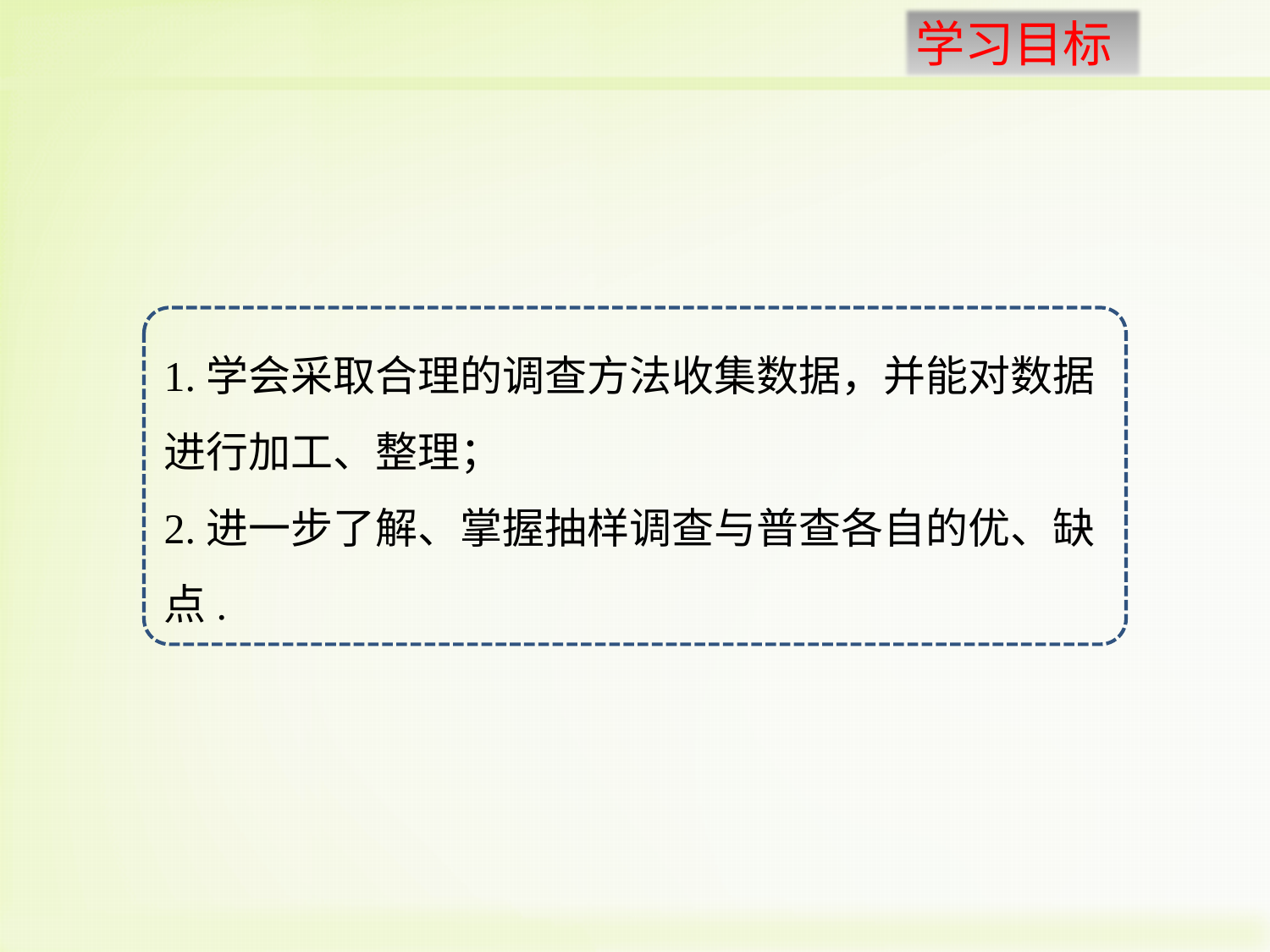

1.学会采取合理的调查方法收集数据，并能对数据进行加工、整理；
2.进一步了解、掌握抽样调查与普查各自的优、缺点.